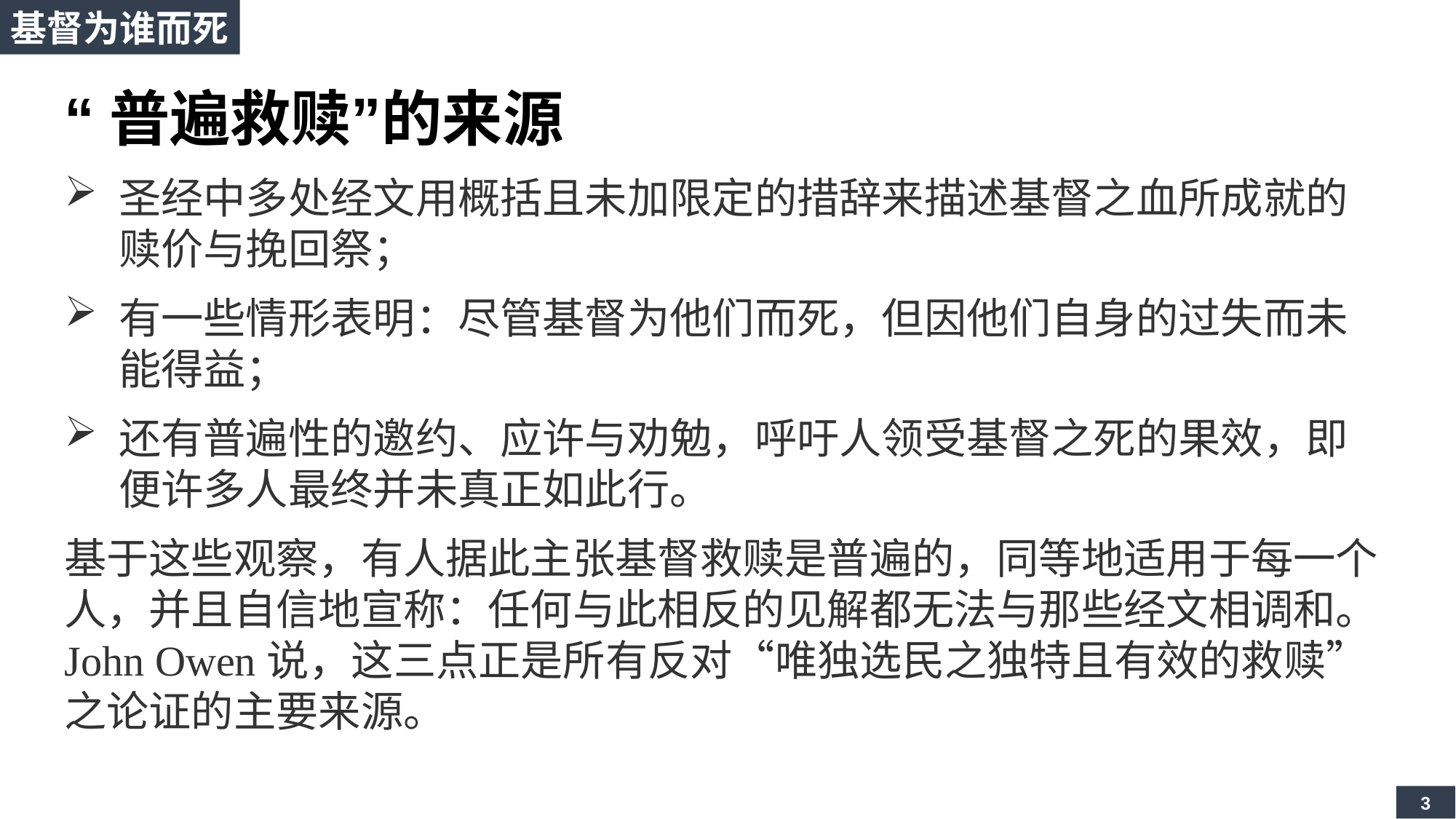

基督为谁而死
“普遍救赎”的来源
圣经中多处经文用概括且未加限定的措辞来描述基督之血所成就的赎价与挽回祭；
有一些情形表明：尽管基督为他们而死，但因他们自身的过失而未能得益；
还有普遍性的邀约、应许与劝勉，呼吁人领受基督之死的果效，即便许多人最终并未真正如此行。
基于这些观察，有人据此主张基督救赎是普遍的，同等地适用于每一个人，并且自信地宣称：任何与此相反的见解都无法与那些经文相调和。John Owen说，这三点正是所有反对“唯独选民之独特且有效的救赎”之论证的主要来源。
3